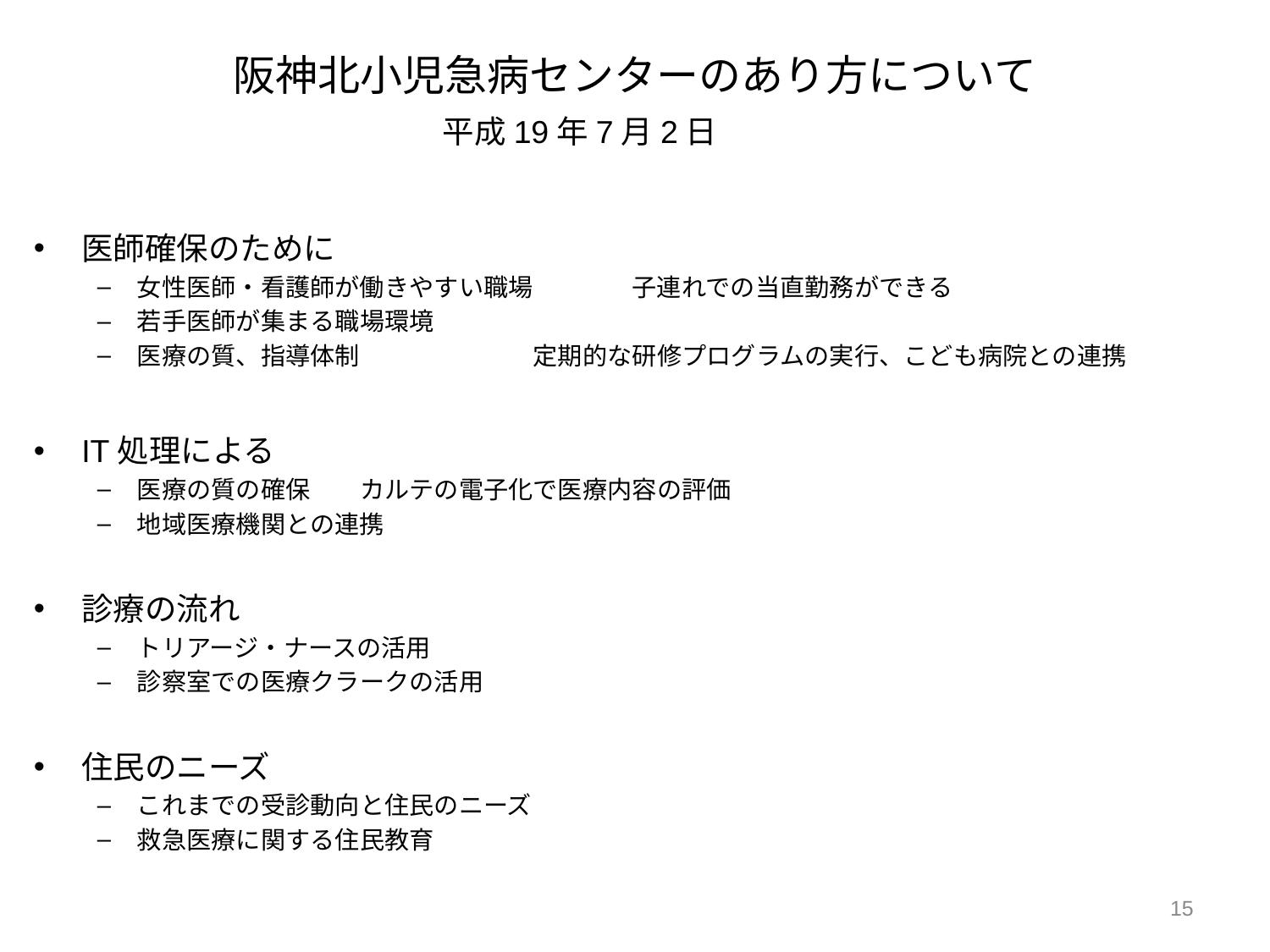

# 阪神北小児急病センターのあり方について
平成19年7月2日
医師確保のために
女性医師・看護師が働きやすい職場　　　　子連れでの当直勤務ができる
若手医師が集まる職場環境
医療の質、指導体制　　　　　　　定期的な研修プログラムの実行、こども病院との連携

IT処理による
医療の質の確保　　カルテの電子化で医療内容の評価
地域医療機関との連携

診療の流れ
トリアージ・ナースの活用
診察室での医療クラークの活用

住民のニーズ
これまでの受診動向と住民のニーズ
救急医療に関する住民教育

15